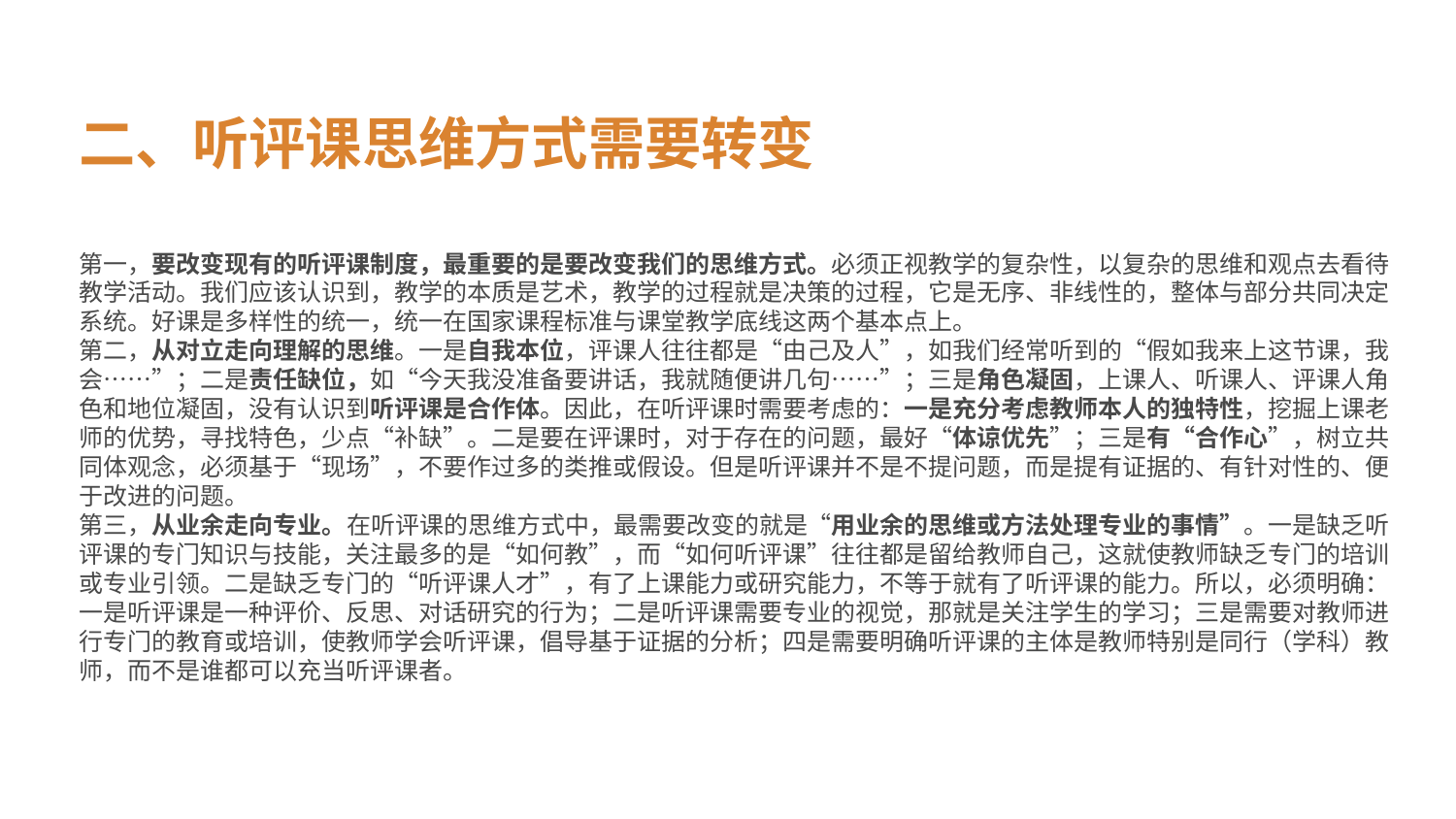

二、听评课思维方式需要转变
第一，要改变现有的听评课制度，最重要的是要改变我们的思维方式。必须正视教学的复杂性，以复杂的思维和观点去看待教学活动。我们应该认识到，教学的本质是艺术，教学的过程就是决策的过程，它是无序、非线性的，整体与部分共同决定系统。好课是多样性的统一，统一在国家课程标准与课堂教学底线这两个基本点上。第二，从对立走向理解的思维。一是自我本位，评课人往往都是“由己及人”，如我们经常听到的“假如我来上这节课，我会……”；二是责任缺位，如“今天我没准备要讲话，我就随便讲几句……”；三是角色凝固，上课人、听课人、评课人角色和地位凝固，没有认识到听评课是合作体。因此，在听评课时需要考虑的：一是充分考虑教师本人的独特性，挖掘上课老师的优势，寻找特色，少点“补缺”。二是要在评课时，对于存在的问题，最好“体谅优先”；三是有“合作心”，树立共同体观念，必须基于“现场”，不要作过多的类推或假设。但是听评课并不是不提问题，而是提有证据的、有针对性的、便于改进的问题。第三，从业余走向专业。在听评课的思维方式中，最需要改变的就是“用业余的思维或方法处理专业的事情”。一是缺乏听评课的专门知识与技能，关注最多的是“如何教”，而“如何听评课”往往都是留给教师自己，这就使教师缺乏专门的培训或专业引领。二是缺乏专门的“听评课人才”，有了上课能力或研究能力，不等于就有了听评课的能力。所以，必须明确：一是听评课是一种评价、反思、对话研究的行为；二是听评课需要专业的视觉，那就是关注学生的学习；三是需要对教师进行专门的教育或培训，使教师学会听评课，倡导基于证据的分析；四是需要明确听评课的主体是教师特别是同行（学科）教师，而不是谁都可以充当听评课者。